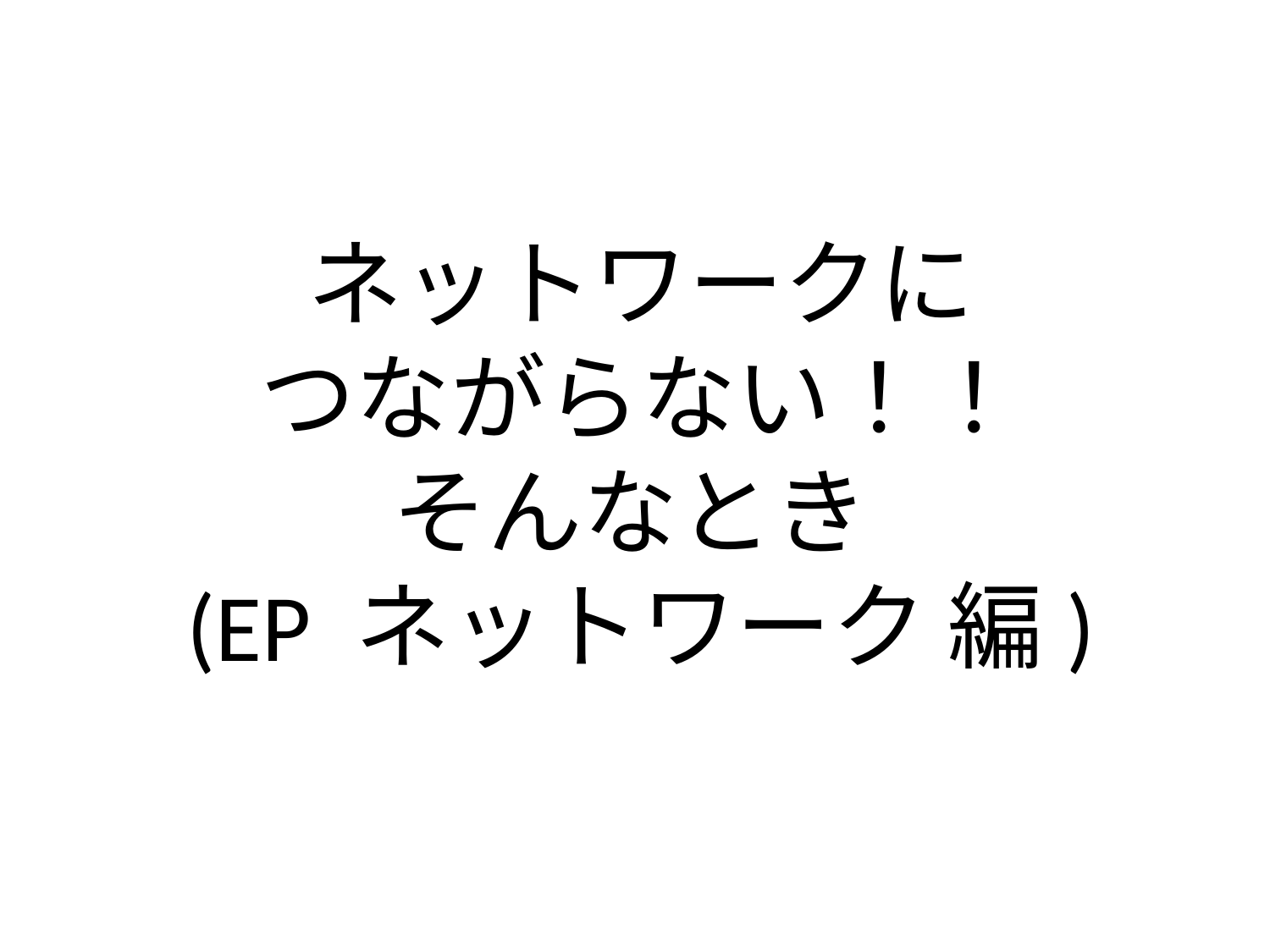

# ネットワークに つながらない！！ そんなとき (EP ネットワーク 編)